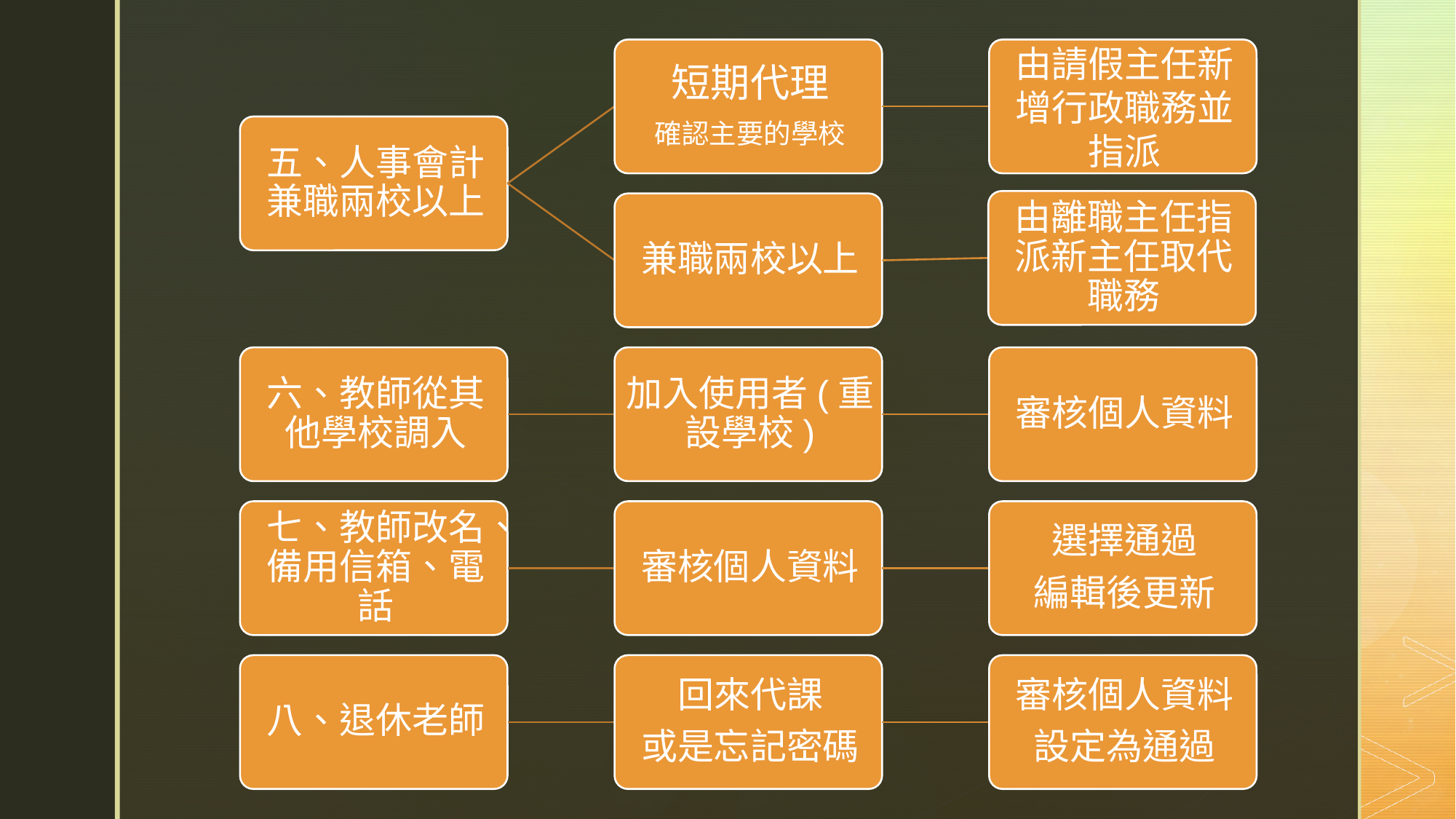

五、人事會計兼職兩校以上

短期代理
確認主要的學校

由請假主任新增行政職務並指派

兼職兩校以上

由離職主任指派新主任取代職務
六、教師從其他學校調入

加入使用者(重設學校)

審核個人資料
七、教師改名、備用信箱、電話

審核個人資料

選擇通過
編輯後更新
八、退休老師

回來代課
或是忘記密碼

審核個人資料
設定為通過